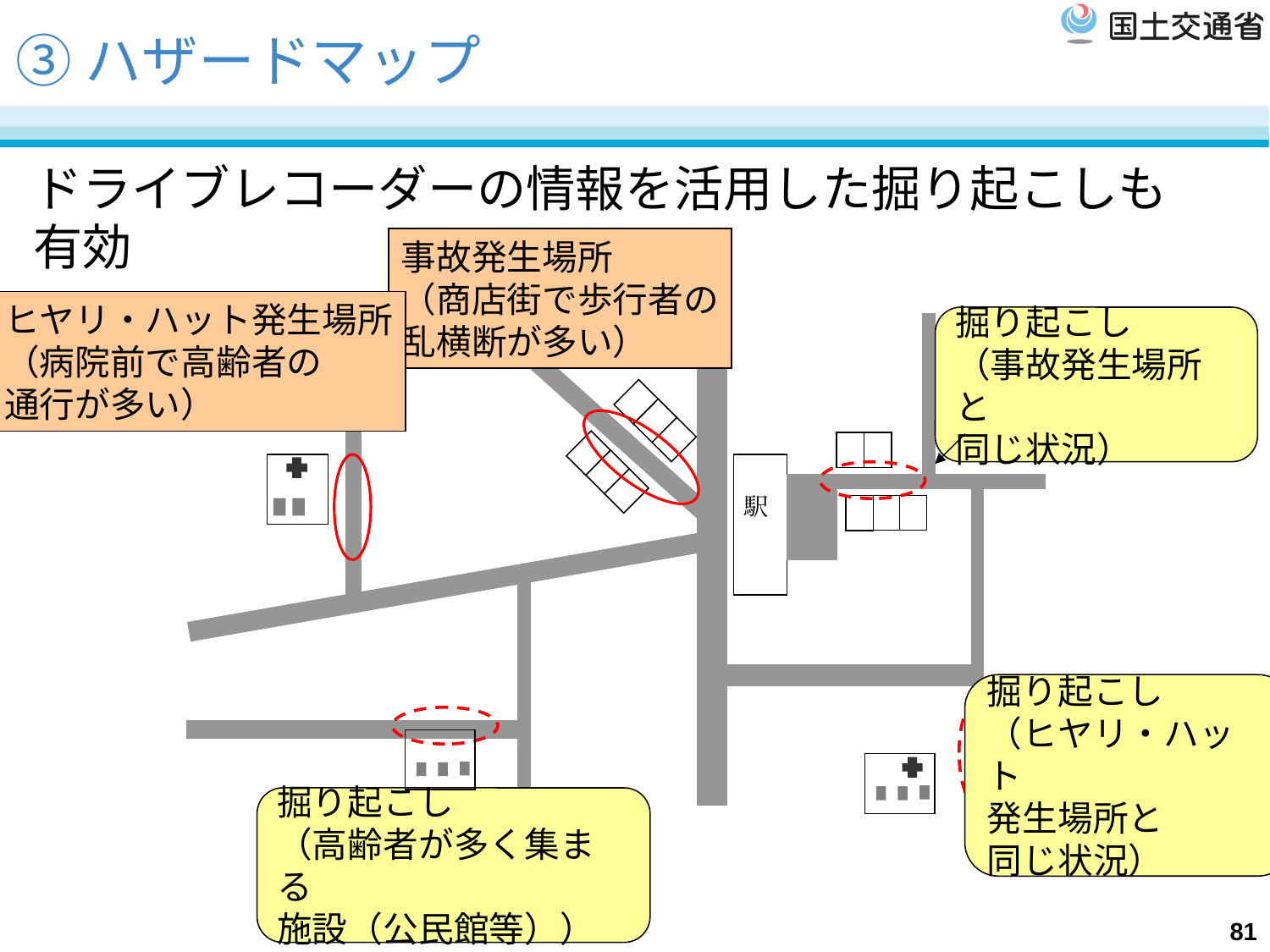

# ③ハザードマップ
ドライブレコーダーの情報を活用した掘り起こしも有効
事故発生場所
（商店街で歩行者の
乱横断が多い）

ヒヤリ・ハット発生場所
（病院前で高齢者の
通行が多い）
掘り起こし
（事故発生場所と
同じ状況）

駅

掘り起こし
（ヒヤリ・ハット
発生場所と
同じ状況）

掘り起こし
（高齢者が多く集まる
施設（公民館等））
81